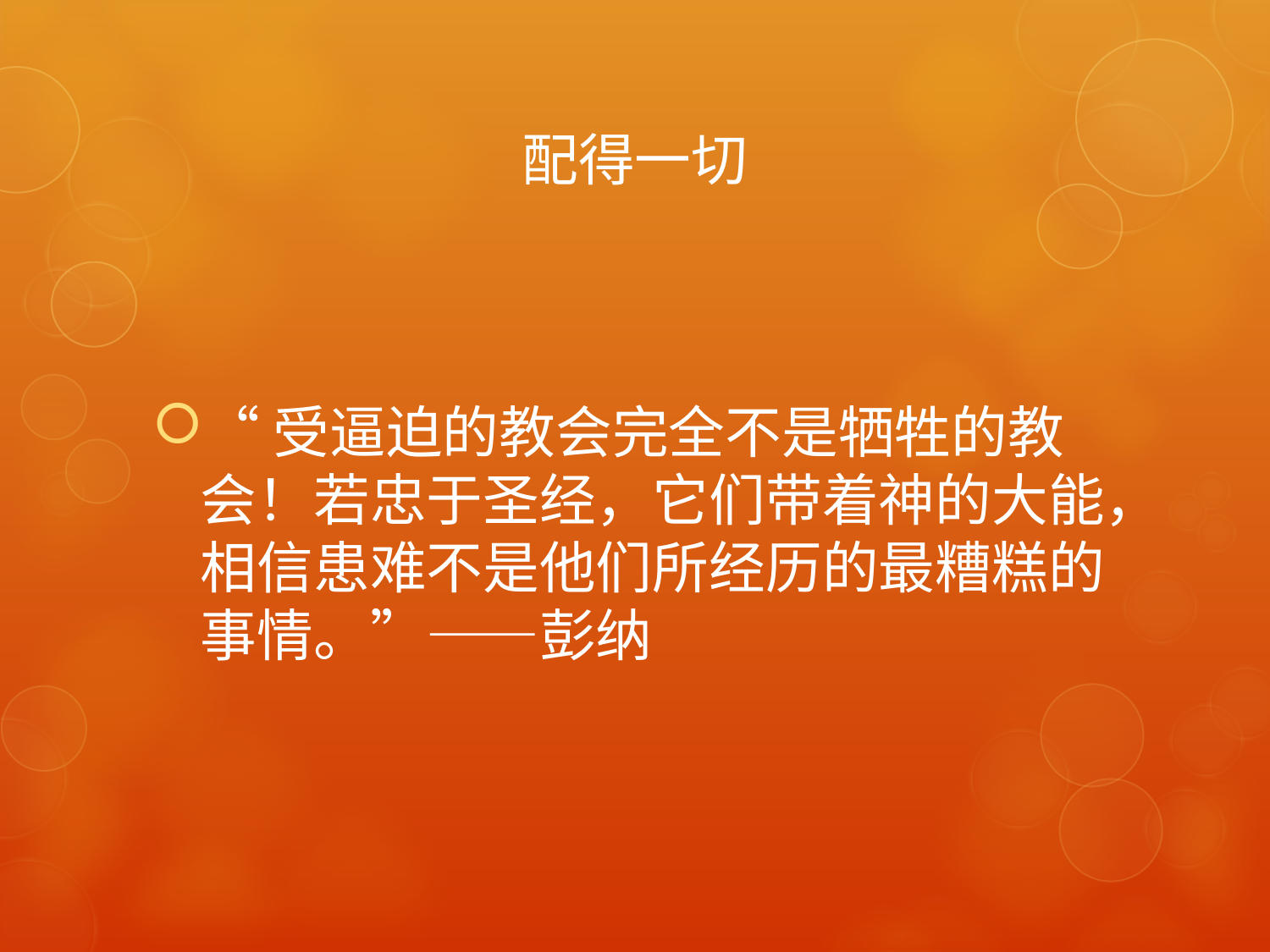

# 配得一切
“受逼迫的教会完全不是牺牲的教会！若忠于圣经，它们带着神的大能，相信患难不是他们所经历的最糟糕的事情。”——彭纳